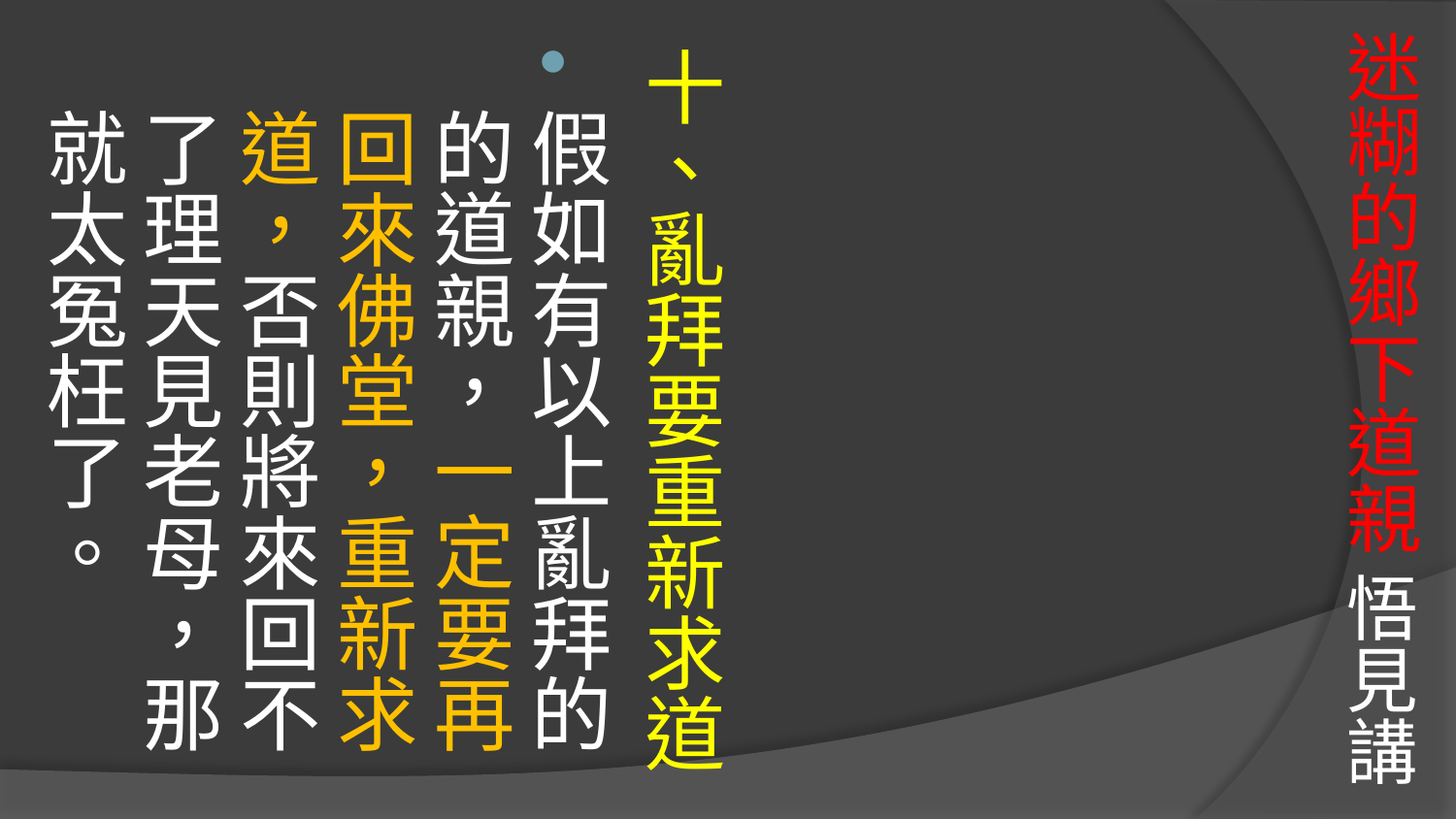

# 迷糊的鄉下道親 悟見講
十、亂拜要重新求道
假如有以上亂拜的的道親，一定要再回來佛堂，重新求道，否則將來回不了理天見老母，那就太冤枉了。